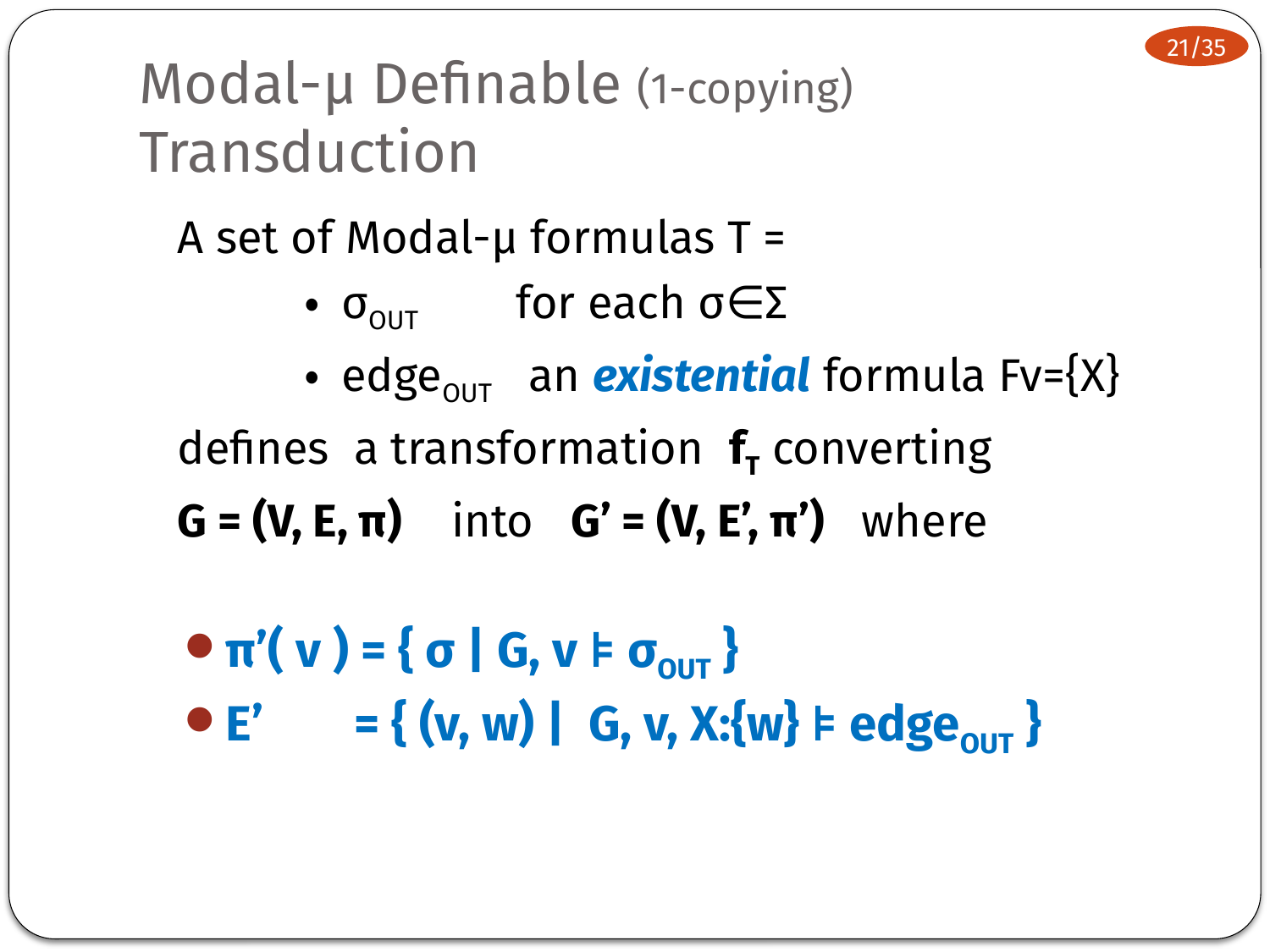

# Modal-μ Definable (1-copying) Transduction
	A set of Modal-μ formulas T =
		・ σOUT        for each σ∈Σ
		・ edgeOUT   an existential formula Fv={X}
	defines  a transformation  fT converting
	G = (V, E, π)    into   G’ = (V, E’, π’)   where

π’( v ) = { σ | G, v ⊧ σOUT }
E’	 = { (v, w) |  G, v, X:{w} ⊧ edgeOUT }